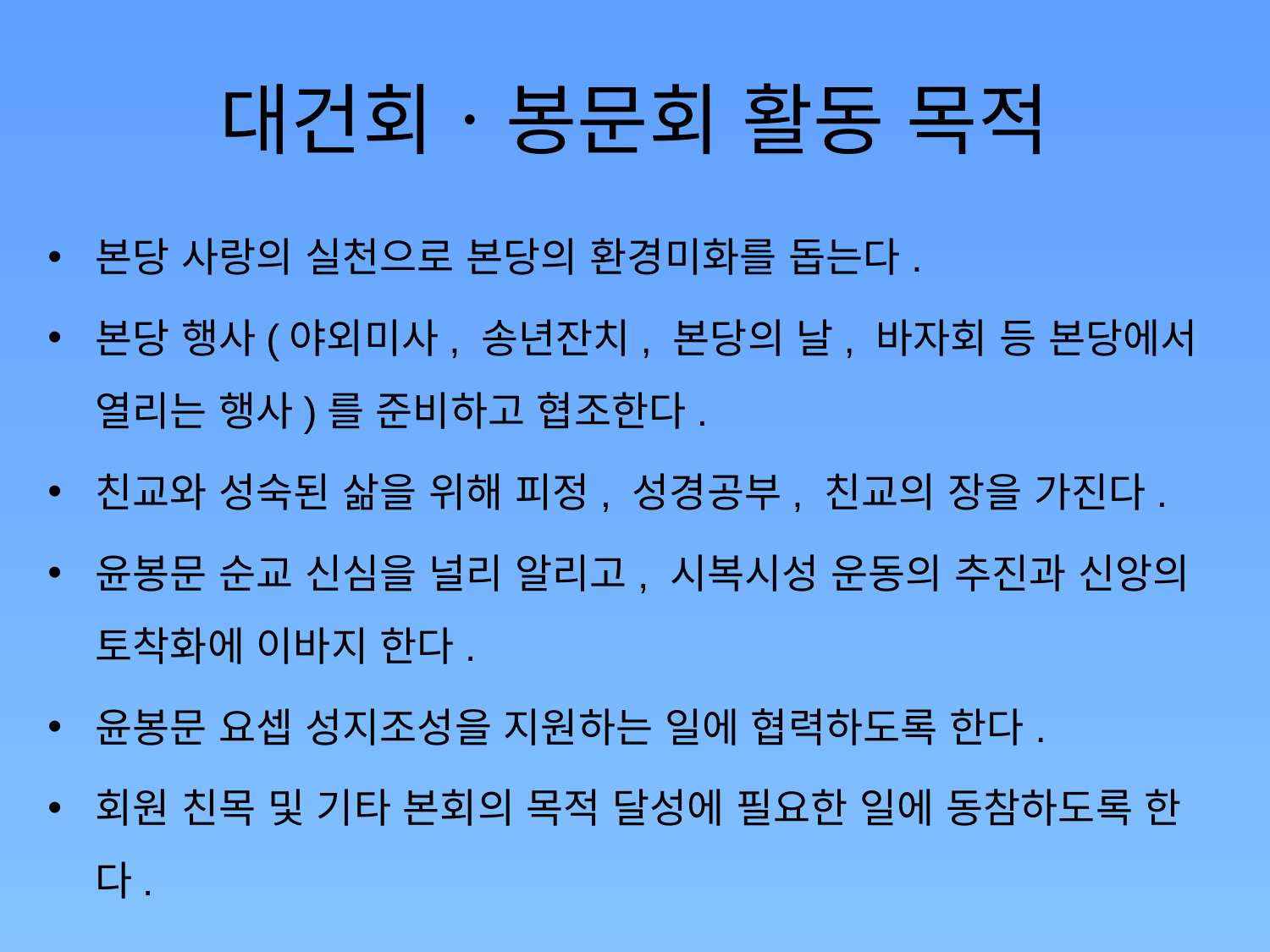

# 대건회ㆍ봉문회 활동 목적
본당 사랑의 실천으로 본당의 환경미화를 돕는다.
본당 행사(야외미사, 송년잔치, 본당의 날, 바자회 등 본당에서 열리는 행사)를 준비하고 협조한다.
친교와 성숙된 삶을 위해 피정, 성경공부, 친교의 장을 가진다.
윤봉문 순교 신심을 널리 알리고, 시복시성 운동의 추진과 신앙의 토착화에 이바지 한다.
윤봉문 요셉 성지조성을 지원하는 일에 협력하도록 한다.
회원 친목 및 기타 본회의 목적 달성에 필요한 일에 동참하도록 한다.